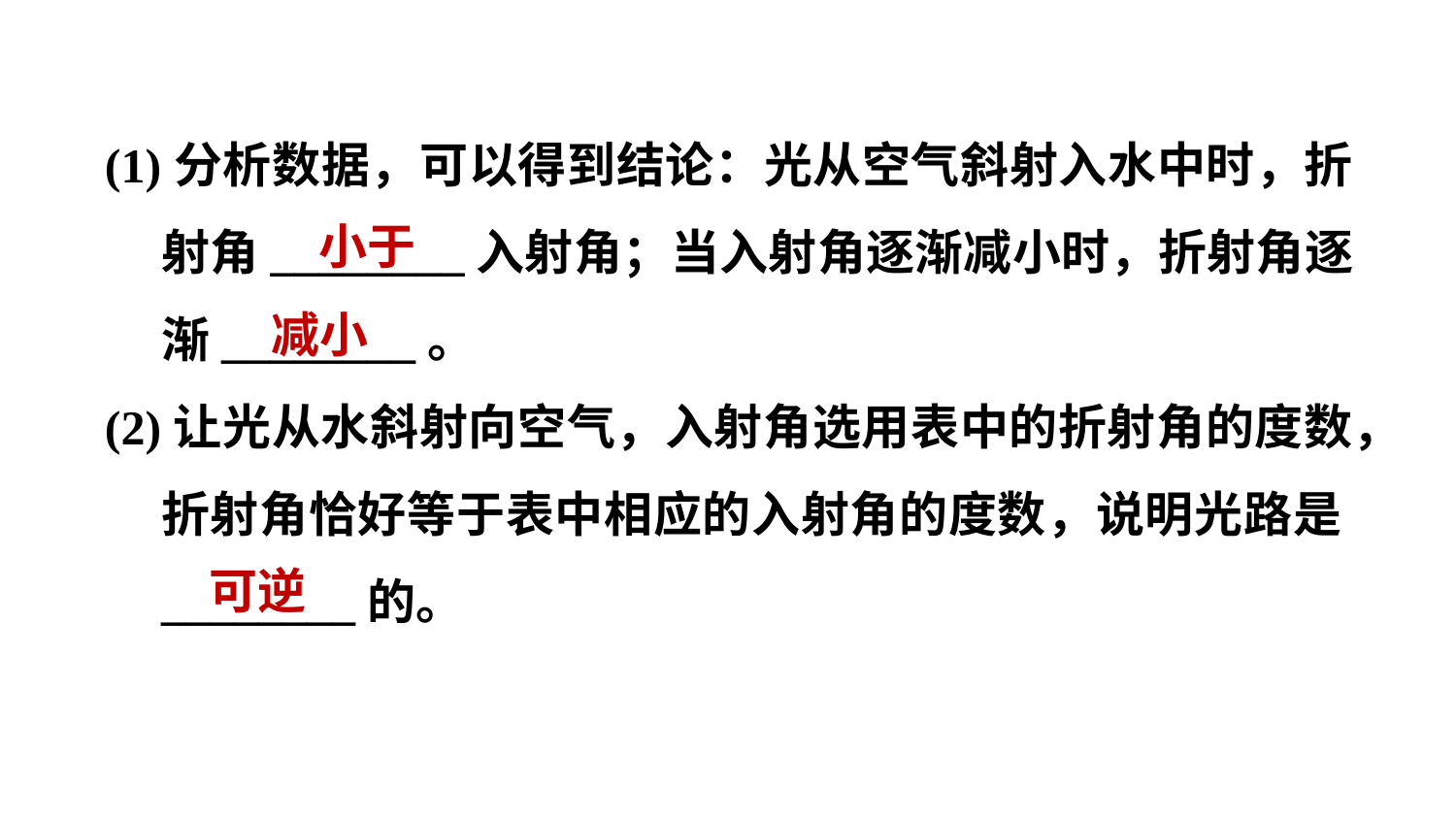

(1)分析数据，可以得到结论：光从空气斜射入水中时，折射角________入射角；当入射角逐渐减小时，折射角逐渐________。
(2)让光从水斜射向空气，入射角选用表中的折射角的度数，折射角恰好等于表中相应的入射角的度数，说明光路是________的。
小于
减小
可逆